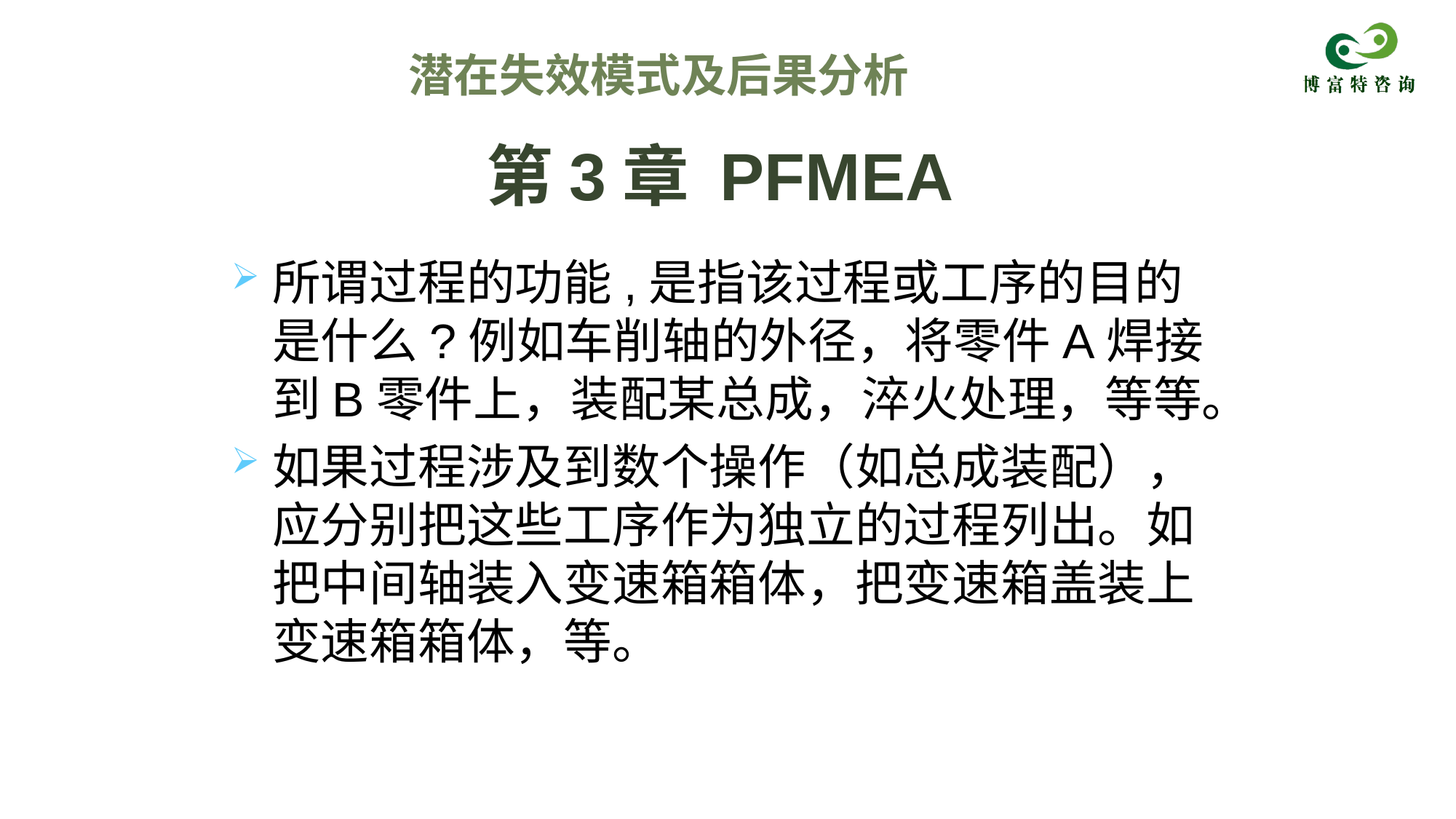

潜在失效模式及后果分析
# 第3章 PFMEA
所谓过程的功能,是指该过程或工序的目的是什么?例如车削轴的外径，将零件A焊接到B零件上，装配某总成，淬火处理，等等。
如果过程涉及到数个操作（如总成装配），应分别把这些工序作为独立的过程列出。如把中间轴装入变速箱箱体，把变速箱盖装上变速箱箱体，等。
35